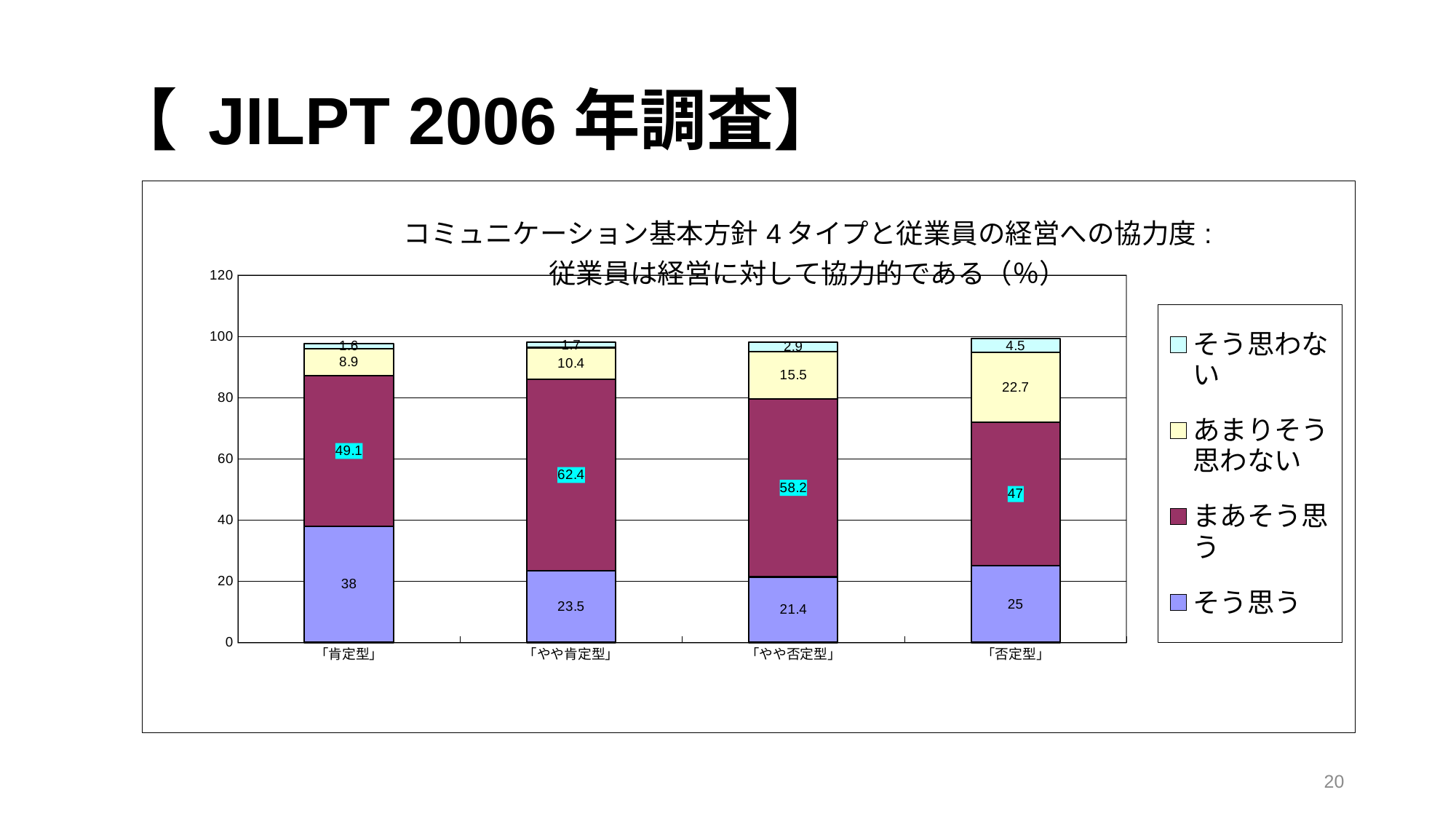

# 【 JILPT 2006年調査】

### Chart: コミュニケーション基本方針4タイプと従業員の経営への協力度:
従業員は経営に対して協力的である（％）

| Category | そう思う | まあそう思う | あまりそう思わない | そう思わない |
|---|---|---|---|---|
| ｢肯定型｣ | 38.0 | 49.1 | 8.9 | 1.6 |
| ｢やや肯定型｣ | 23.5 | 62.4 | 10.4 | 1.7 |
| ｢やや否定型｣ | 21.4 | 58.2 | 15.5 | 2.9 |
| ｢否定型｣ | 25.0 | 47.0 | 22.7 | 4.5 |
20